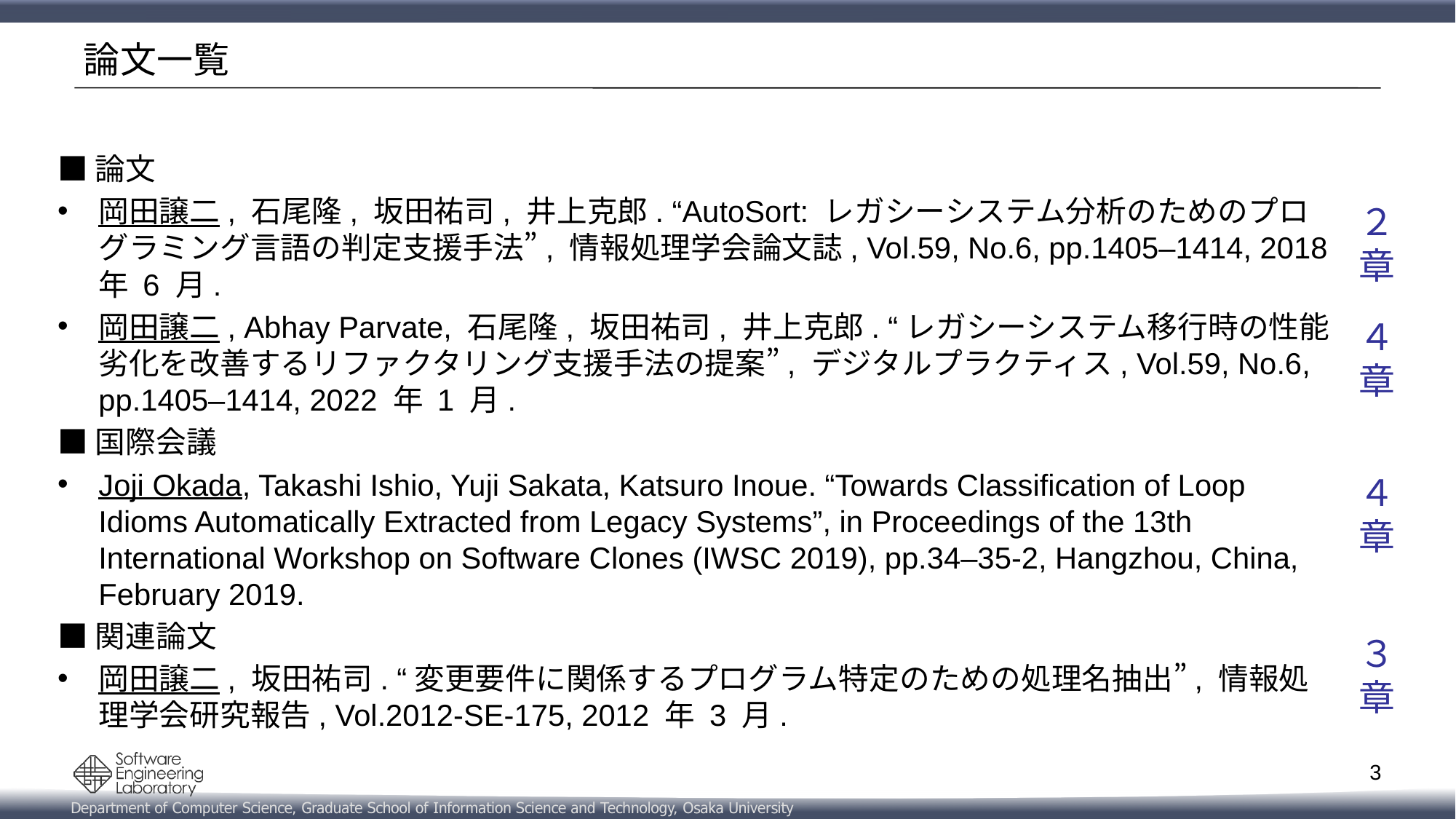

# 論文一覧
■論文
岡田譲二, 石尾隆, 坂田祐司, 井上克郎. “AutoSort: レガシーシステム分析のためのプログラミング言語の判定支援手法”, 情報処理学会論文誌, Vol.59, No.6, pp.1405–1414, 2018 年 6 月.
岡田譲二, Abhay Parvate, 石尾隆, 坂田祐司, 井上克郎. “レガシーシステム移行時の性能劣化を改善するリファクタリング支援手法の提案”, デジタルプラクティス, Vol.59, No.6, pp.1405–1414, 2022 年 1 月.
■国際会議
Joji Okada, Takashi Ishio, Yuji Sakata, Katsuro Inoue. “Towards Classification of Loop Idioms Automatically Extracted from Legacy Systems”, in Proceedings of the 13th International Workshop on Software Clones (IWSC 2019), pp.34–35-2, Hangzhou, China, February 2019.
■関連論文
岡田譲二, 坂田祐司. “変更要件に関係するプログラム特定のための処理名抽出”, 情報処理学会研究報告, Vol.2012-SE-175, 2012 年 3 月.
２章
４章
４章
３章
3